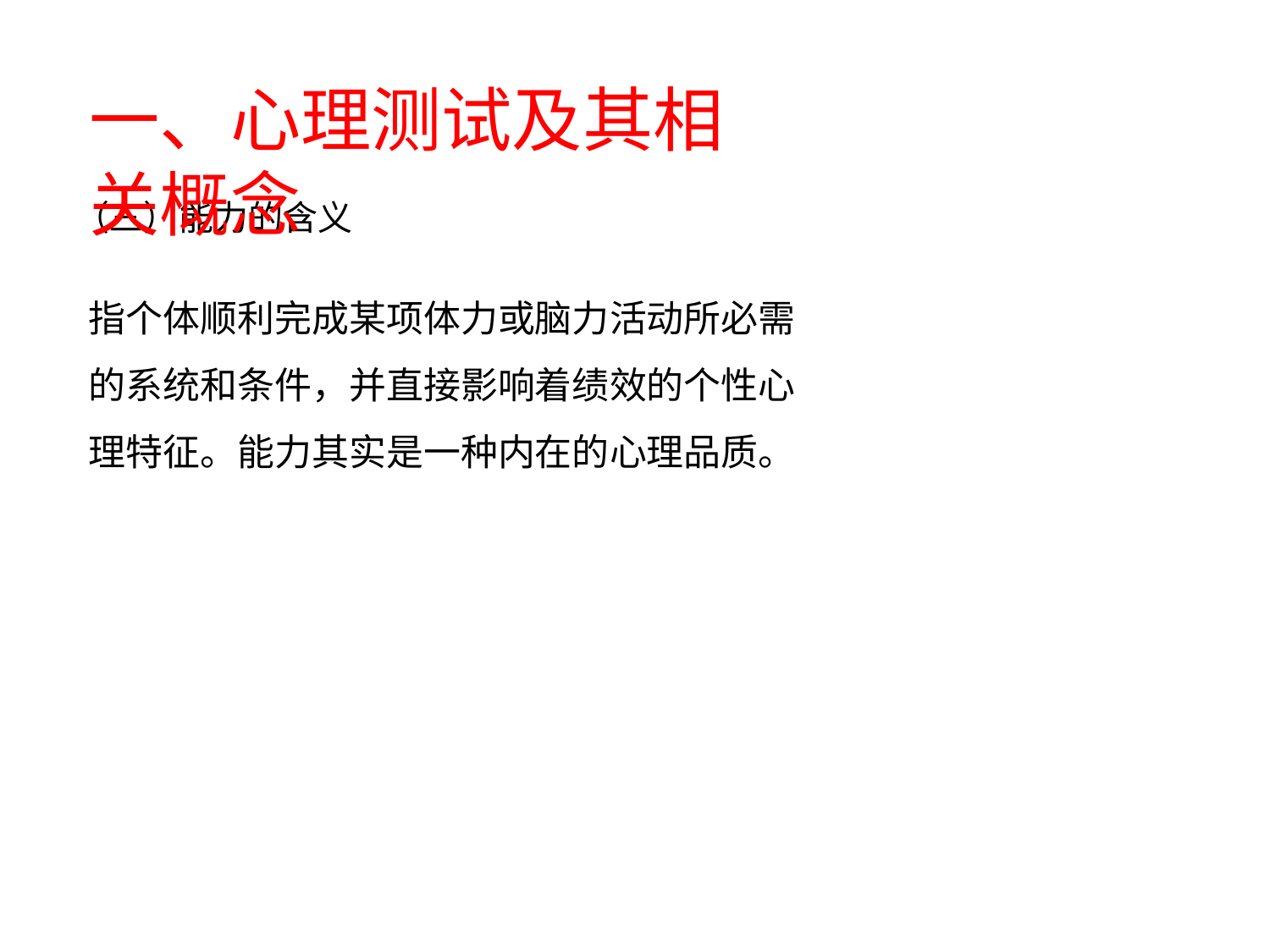

一、心理测试及其相关概念
# （三）能力的含义
指个体顺利完成某项体力或脑力活动所必需的系统和条件，并直接影响着绩效的个性心理特征。能力其实是一种内在的心理品质。